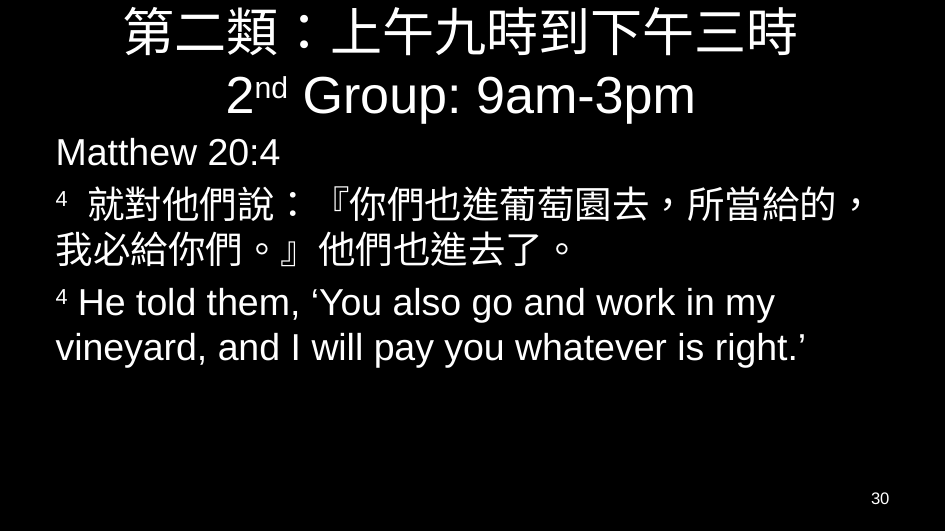

# 第二類：上午九時到下午三時 2nd Group: 9am-3pm
Matthew 20:4
4 就對他們說：『你們也進葡萄園去，所當給的，我必給你們。』他們也進去了。
4 He told them, ‘You also go and work in my vineyard, and I will pay you whatever is right.’

30